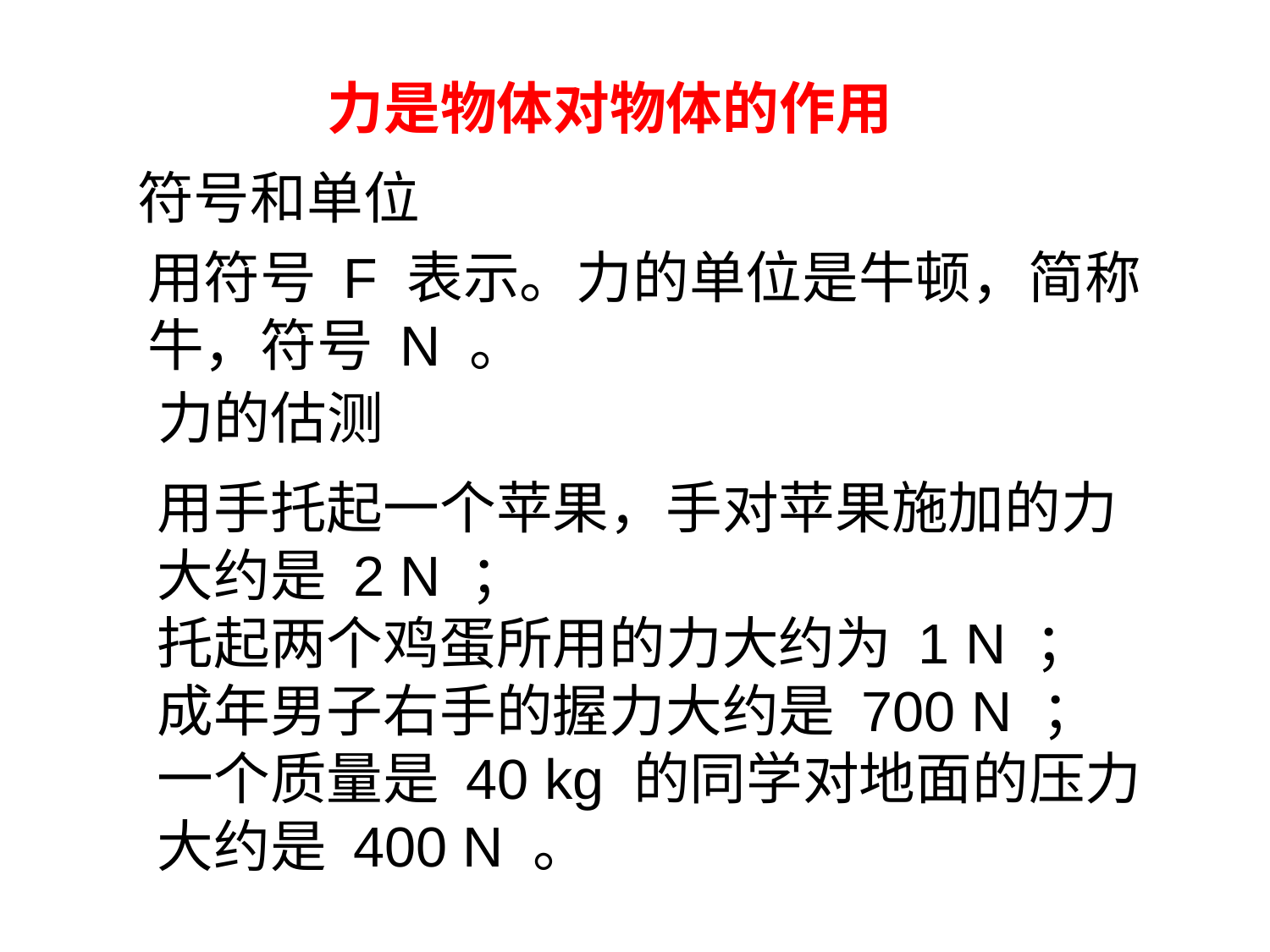

力是物体对物体的作用
符号和单位
用符号 F 表示。力的单位是牛顿，简称牛，符号 N 。
力的估测
用手托起一个苹果，手对苹果施加的力大约是 2 N ；
托起两个鸡蛋所用的力大约为 1 N ；
成年男子右手的握力大约是 700 N ；
一个质量是 40 kg 的同学对地面的压力大约是 400 N 。